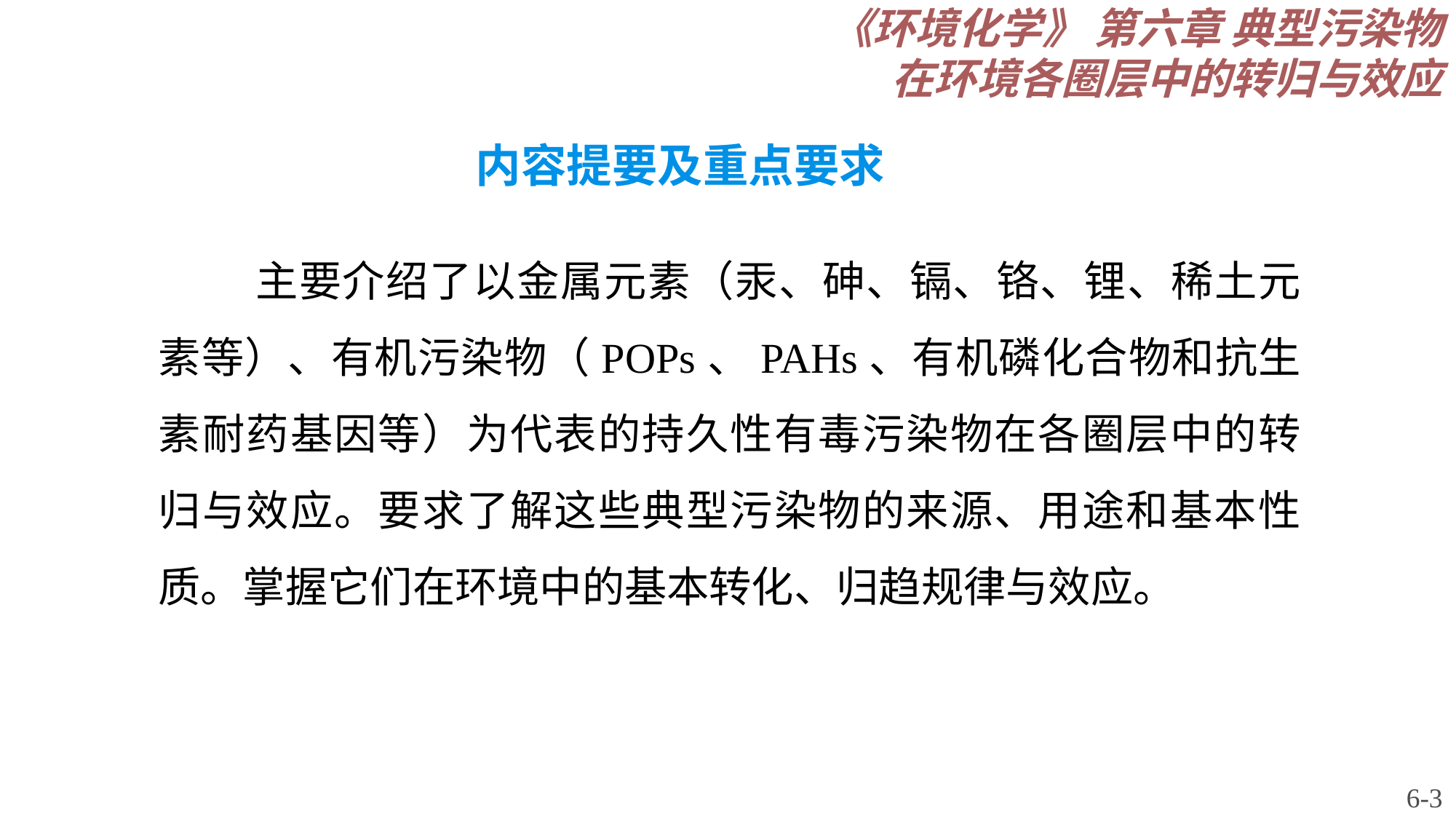

《环境化学》 第六章 典型污染物在环境各圈层中的转归与效应
内容提要及重点要求
        主要介绍了以金属元素（汞、砷、镉、铬、锂、稀土元素等）、有机污染物（POPs、PAHs、有机磷化合物和抗生素耐药基因等）为代表的持久性有毒污染物在各圈层中的转归与效应。要求了解这些典型污染物的来源、用途和基本性质。掌握它们在环境中的基本转化、归趋规律与效应。
6-3